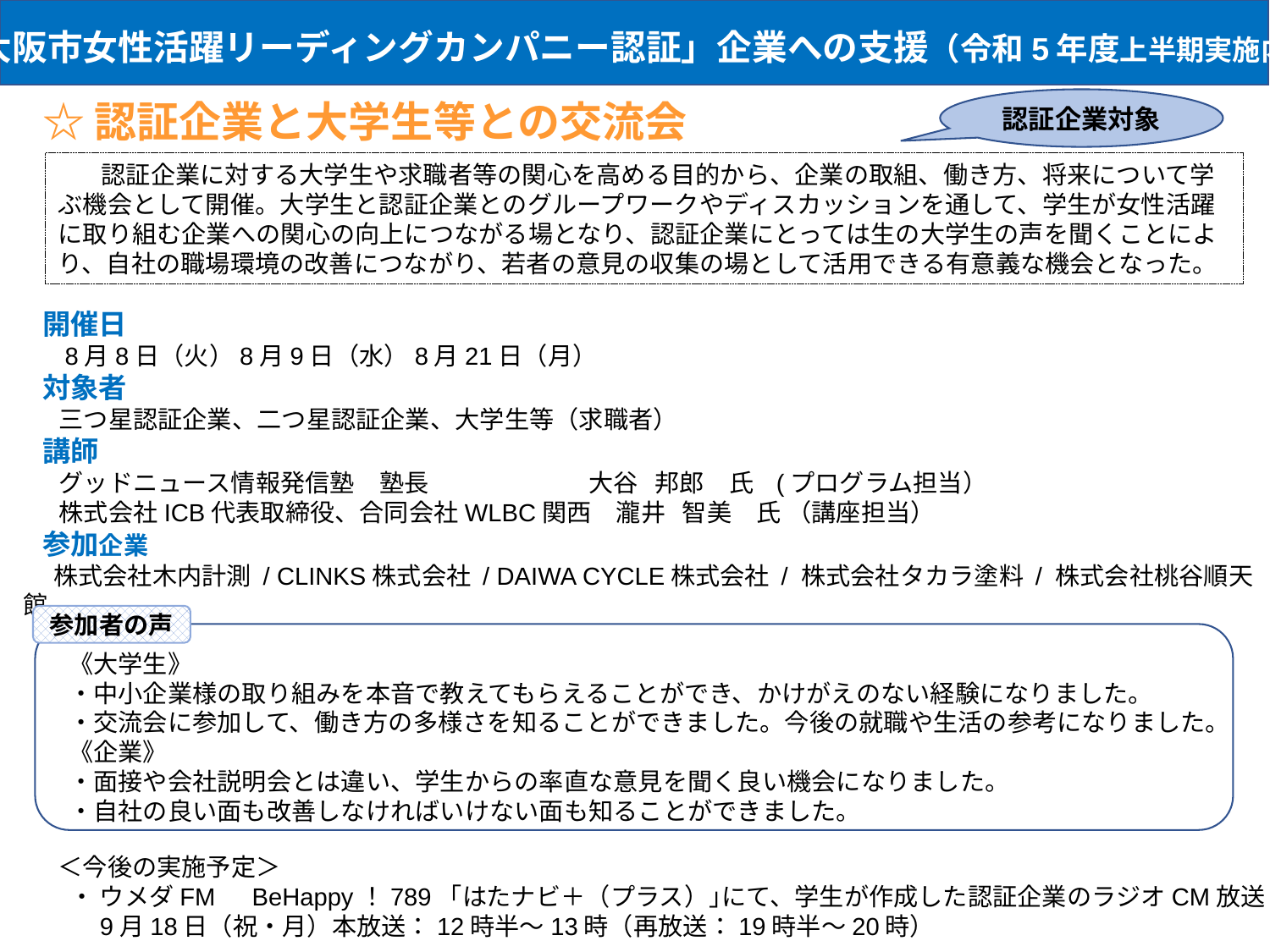

「大阪市女性活躍リーディングカンパニー認証」企業への支援（令和5年度上半期実施内容）
☆認証企業と大学生等との交流会
認証企業対象
　認証企業に対する大学生や求職者等の関心を高める目的から、企業の取組、働き方、将来について学ぶ機会として開催。大学生と認証企業とのグループワークやディスカッションを通して、学生が女性活躍に取り組む企業への関心の向上につながる場となり、認証企業にとっては生の大学生の声を聞くことにより、自社の職場環境の改善につながり、若者の意見の収集の場として活用できる有意義な機会となった。
  開催日
　  8月8日（火）8月9日（水）8月21日（月）
  対象者
　  三つ星認証企業、二つ星認証企業、大学生等（求職者）
  講師
　  グッドニュース情報発信塾　塾長　　　　　　  大谷   邦郎　氏   (プログラム担当）
　  株式会社ICB代表取締役、合同会社WLBC関西　瀧井   智美　氏 （講座担当）
  参加企業
　 株式会社木内計測 / CLINKS株式会社 / DAIWA CYCLE株式会社 / 株式会社タカラ塗料 / 株式会社桃谷順天館

参加者の声

《大学生》
・中小企業様の取り組みを本音で教えてもらえることができ、かけがえのない経験になりました。
・交流会に参加して、働き方の多様さを知ることができました。今後の就職や生活の参考になりました。
《企業》
・面接や会社説明会とは違い、学生からの率直な意見を聞く良い機会になりました。
・自社の良い面も改善しなければいけない面も知ることができました。
＜今後の実施予定＞
 ・ ウメダFM　BeHappy！789「はたナビ＋（プラス）｣にて、学生が作成した認証企業のラジオCM放送
　  9月18日（祝・月）本放送：12時半～13時（再放送：19時半～20時）